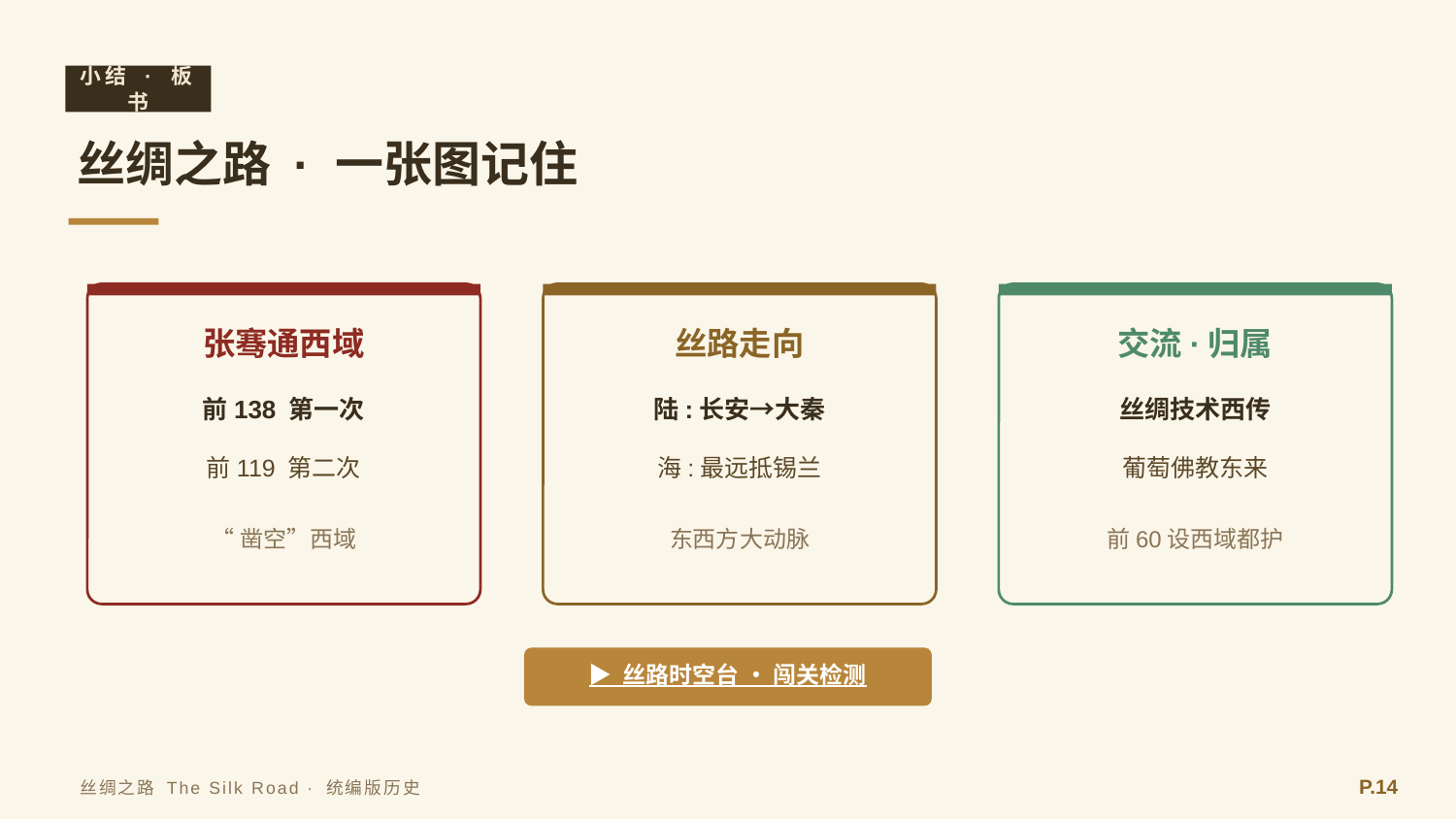

小结 · 板书

丝绸之路 · 一张图记住

张骞通西域
丝路走向
交流·归属
前138 第一次
陆:长安→大秦
丝绸技术西传
前119 第二次
海:最远抵锡兰
葡萄佛教东来
“凿空”西域
东西方大动脉
前60设西域都护
▶  丝路时空台 · 闯关检测

P.14
丝绸之路 The Silk Road · 统编版历史